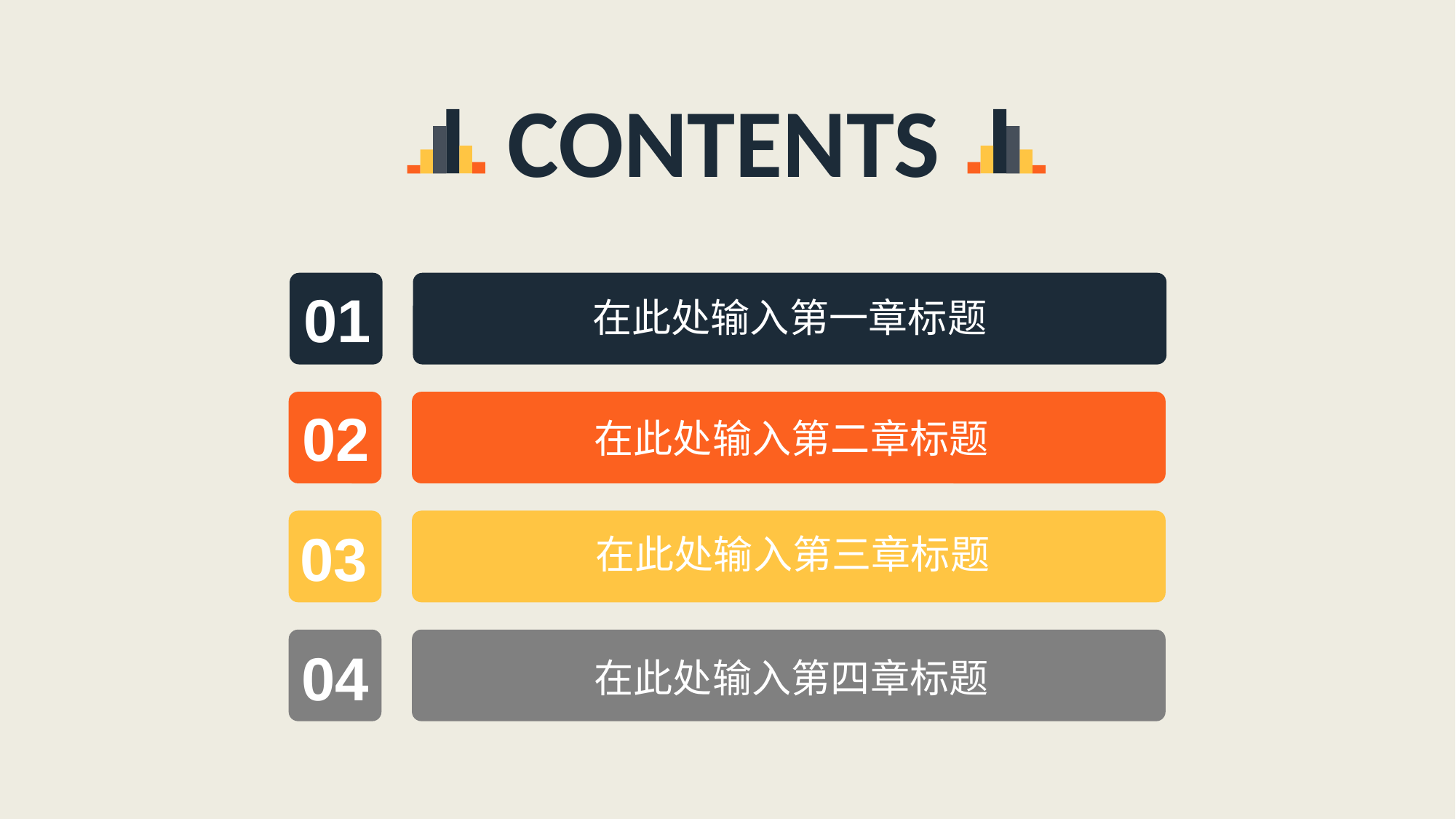

CONTENTS

01
在此处输入第一章标题

02
在此处输入第二章标题

03
在此处输入第三章标题

04
在此处输入第四章标题